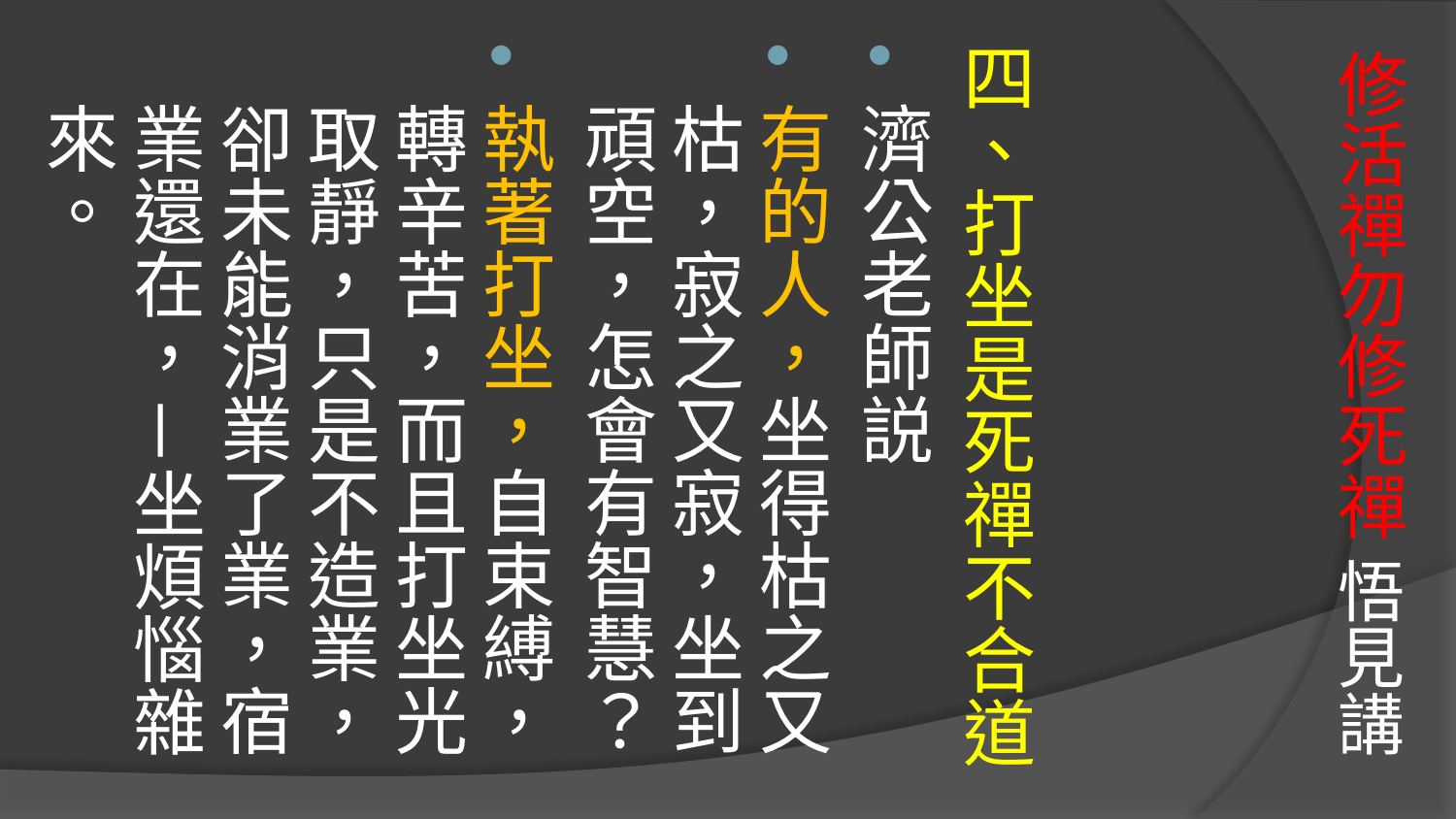

# 修活禪勿修死禪 悟見講
四、打坐是死禪不合道
濟公老師説
有的人，坐得枯之又枯，寂之又寂，坐到頑空，怎會有智慧？
執著打坐，自束縛，轉辛苦，而且打坐光取靜，只是不造業，卻未能消業了業，宿業還在，－坐煩惱雜來。